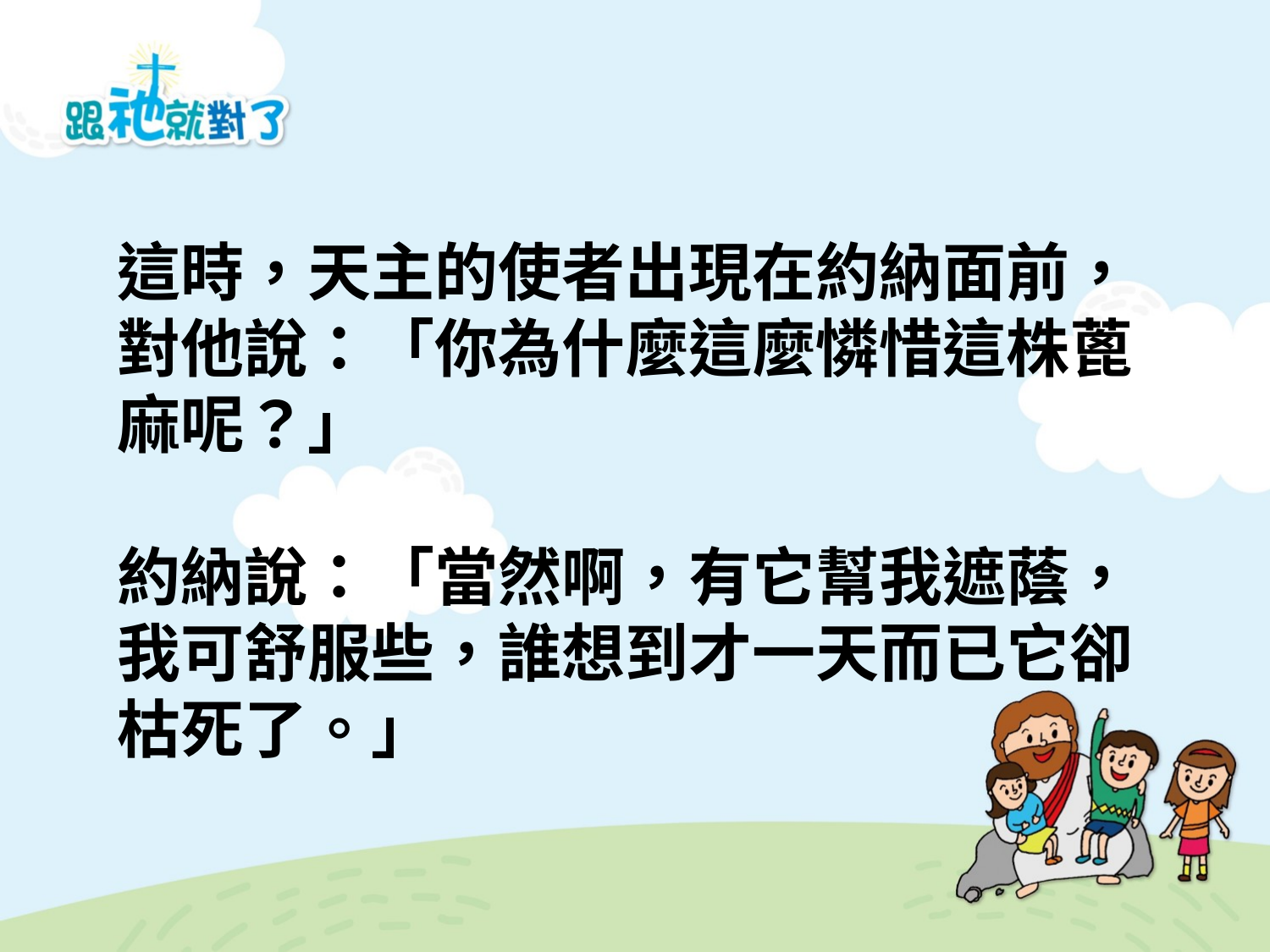

這時，天主的使者出現在約納面前，對他說：「你為什麼這麼憐惜這株蓖麻呢？」

約納說：「當然啊，有它幫我遮蔭，我可舒服些，誰想到才一天而已它卻枯死了。」